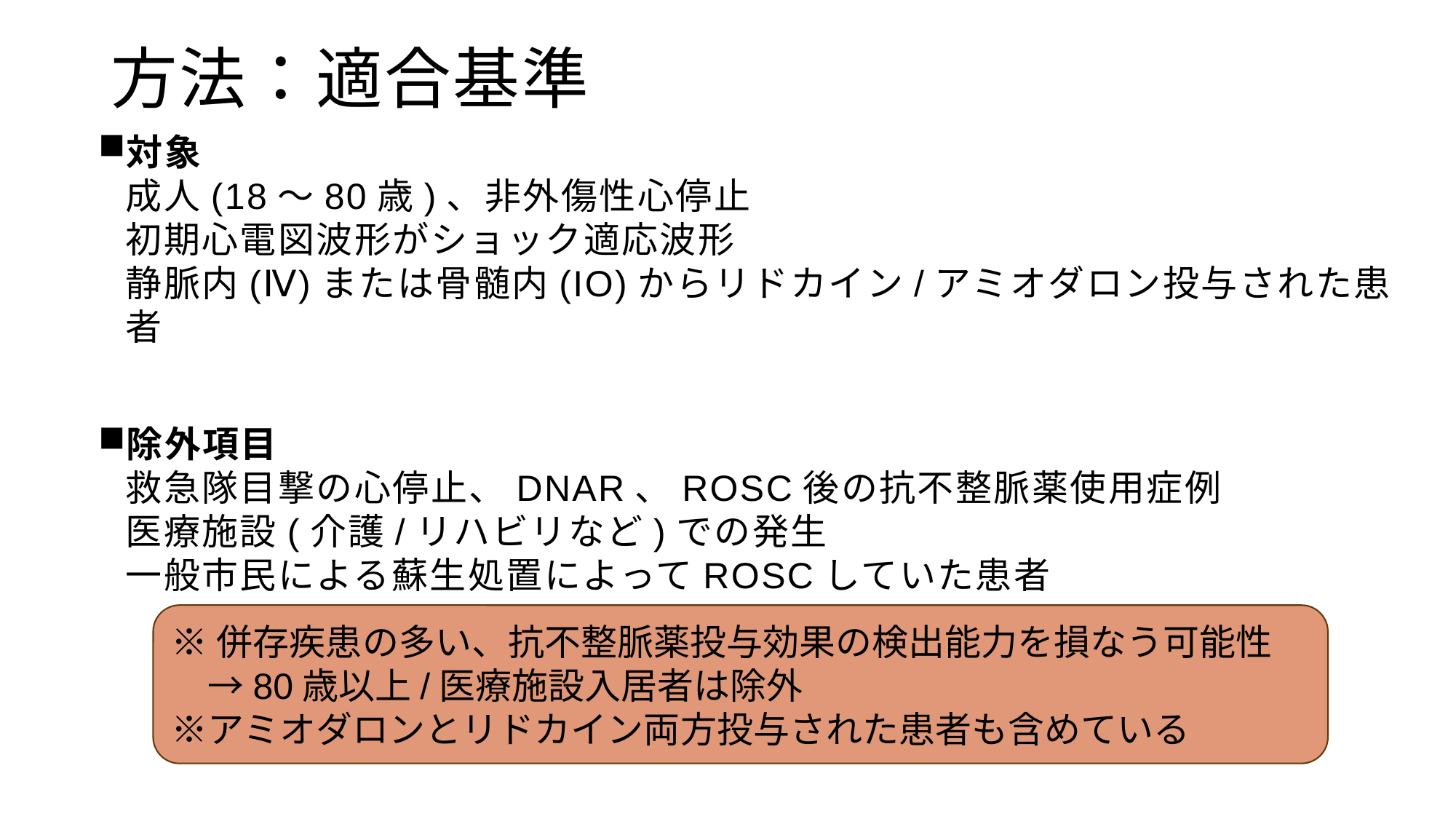

# 方法：適合基準
対象
成人(18～80歳)、非外傷性心停止
初期心電図波形がショック適応波形
静脈内(Ⅳ)または骨髄内(IO)からリドカイン/アミオダロン投与された患者

除外項目
救急隊目撃の心停止、DNAR、ROSC後の抗不整脈薬使用症例
医療施設(介護/リハビリなど)での発生
一般市民による蘇生処置によってROSCしていた患者

※併存疾患の多い、抗不整脈薬投与効果の検出能力を損なう可能性
　→80歳以上/医療施設入居者は除外
※アミオダロンとリドカイン両方投与された患者も含めている